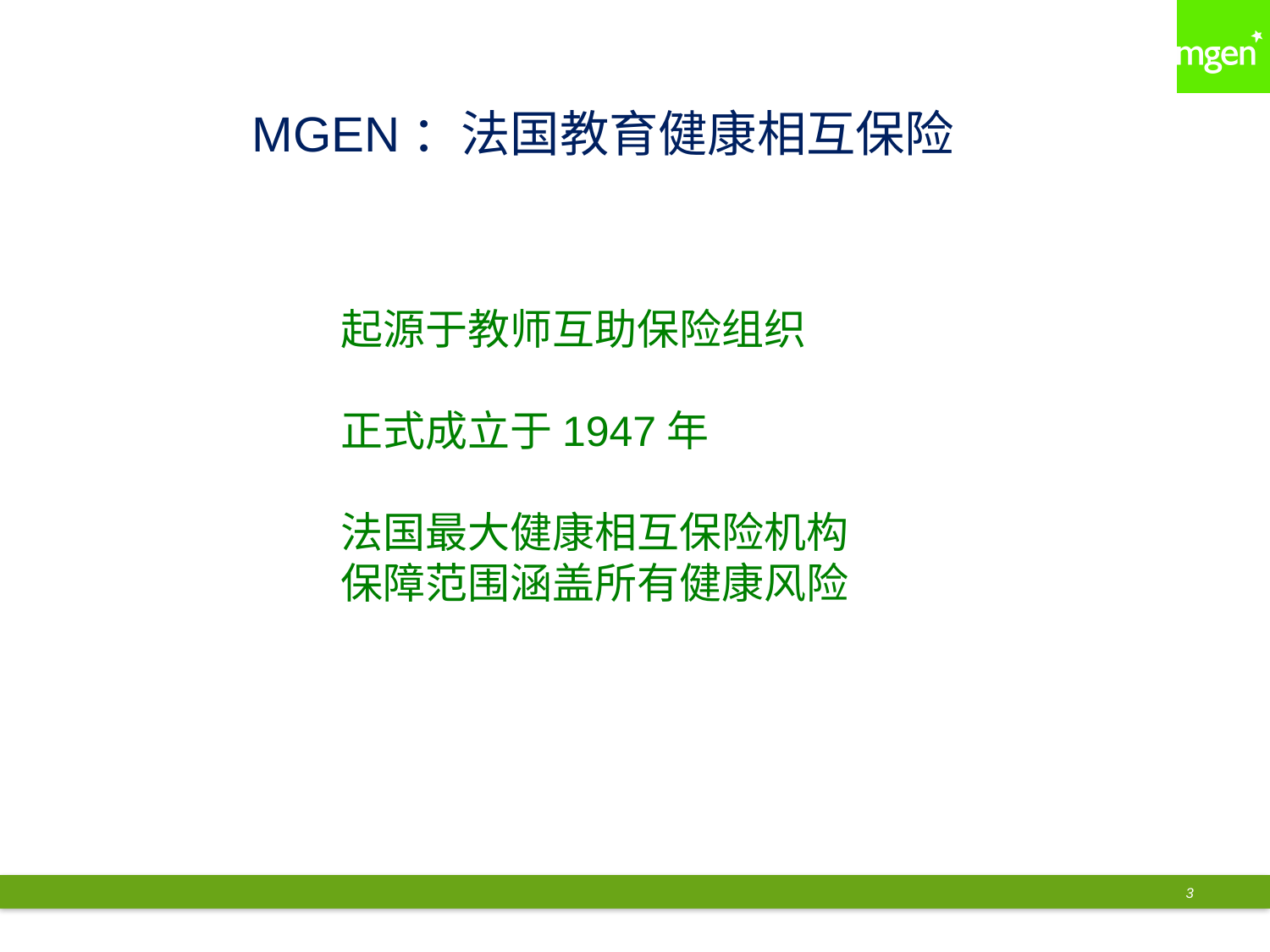

# MGEN：法国教育健康相互保险
起源于教师互助保险组织

正式成立于1947年

法国最大健康相互保险机构
保障范围涵盖所有健康风险
3